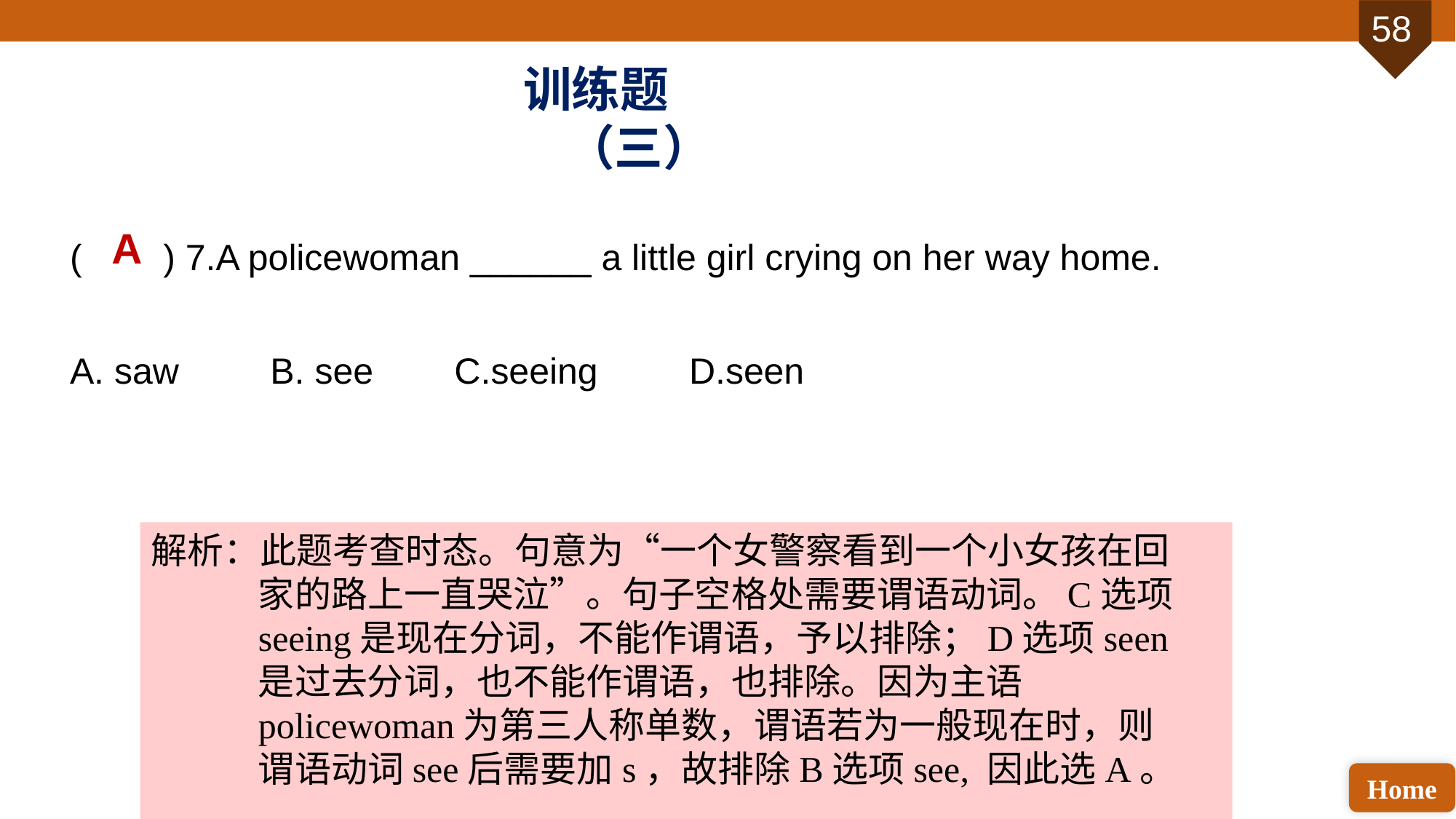

训练题（三）
A
(        ) 7.A policewoman ______ a little girl crying on her way home.

A. saw         B. see        C.seeing         D.seen

解析：此题考查时态。句意为“一个女警察看到一个小女孩在回家的路上一直哭泣”。句子空格处需要谓语动词。C选项seeing是现在分词，不能作谓语，予以排除；D选项seen是过去分词，也不能作谓语，也排除。因为主语policewoman为第三人称单数，谓语若为一般现在时，则谓语动词see后需要加s，故排除B选项see, 因此选A。